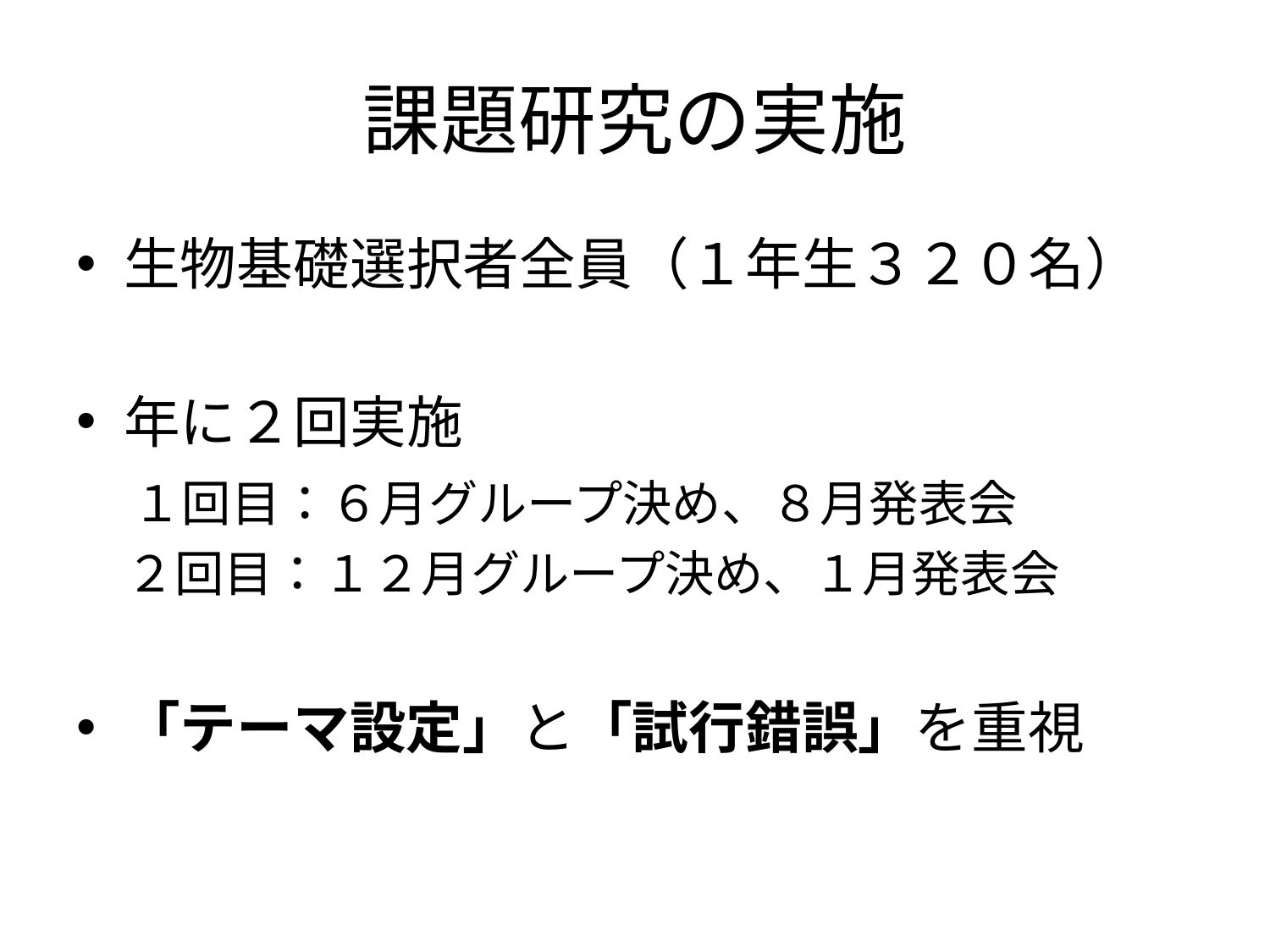

# 課題研究の実施
生物基礎選択者全員（１年生３２０名）

年に２回実施
　１回目：６月グループ決め、８月発表会
　２回目：１２月グループ決め、１月発表会

「テーマ設定」と「試行錯誤」を重視